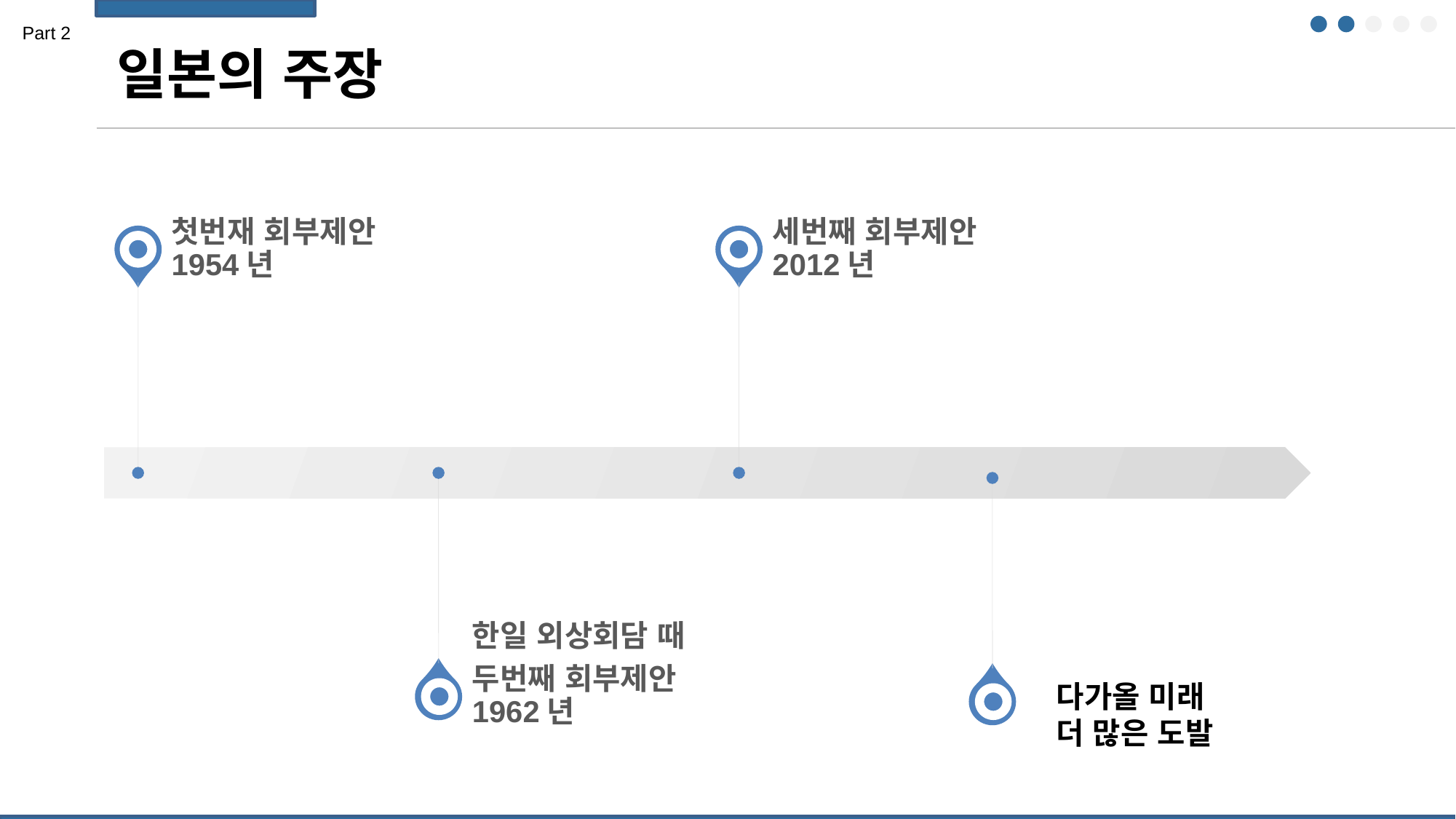

Part 2

일본의 주장
첫번재 회부제안
1954년
세번째 회부제안
2012년

한일 외상회담 때
두번째 회부제안
1962년

다가올 미래
더 많은 도발